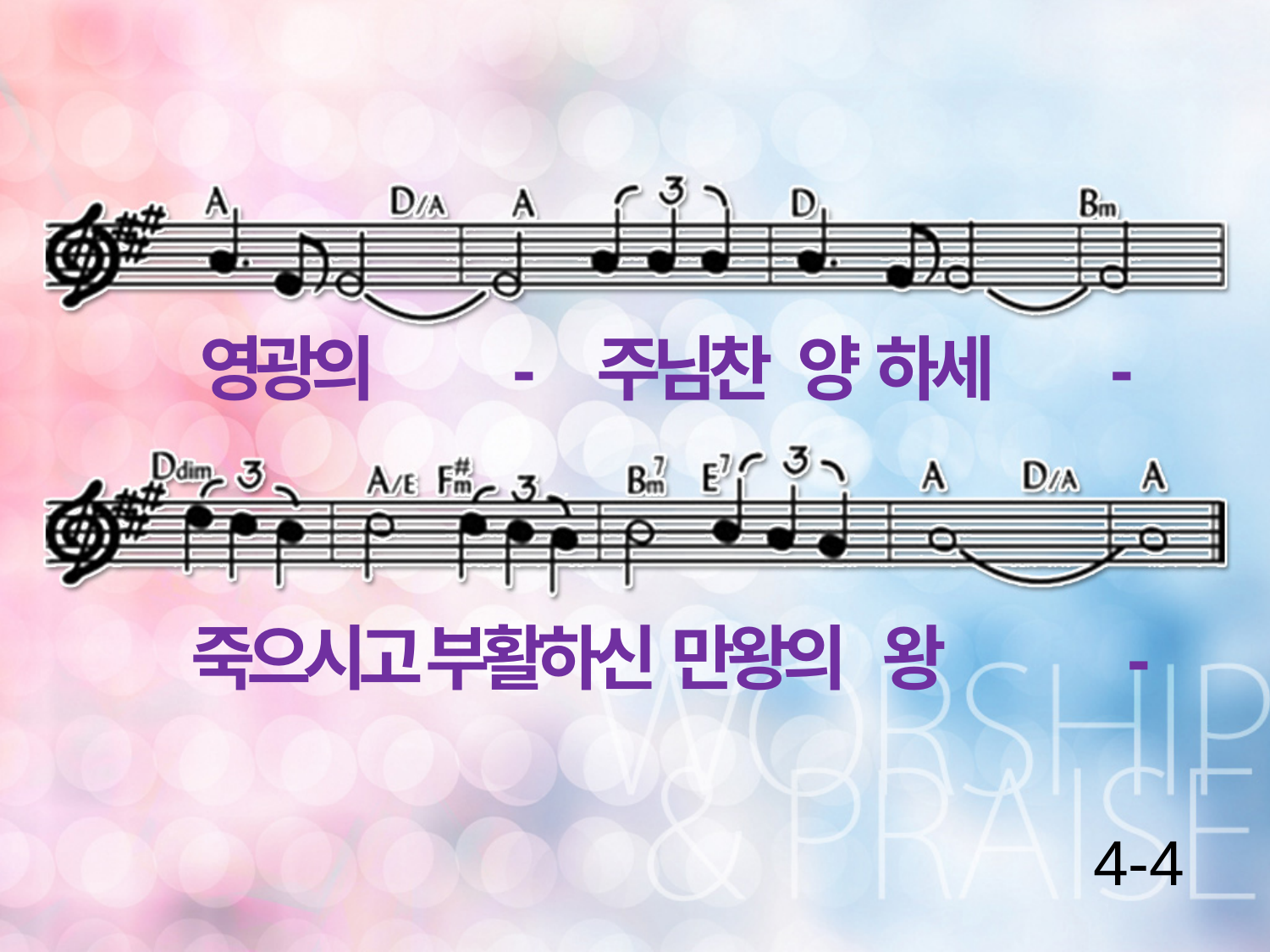

영광의           -    주님찬   양  하세         -
죽으시고 부활하신  만왕의    왕               -
4-4